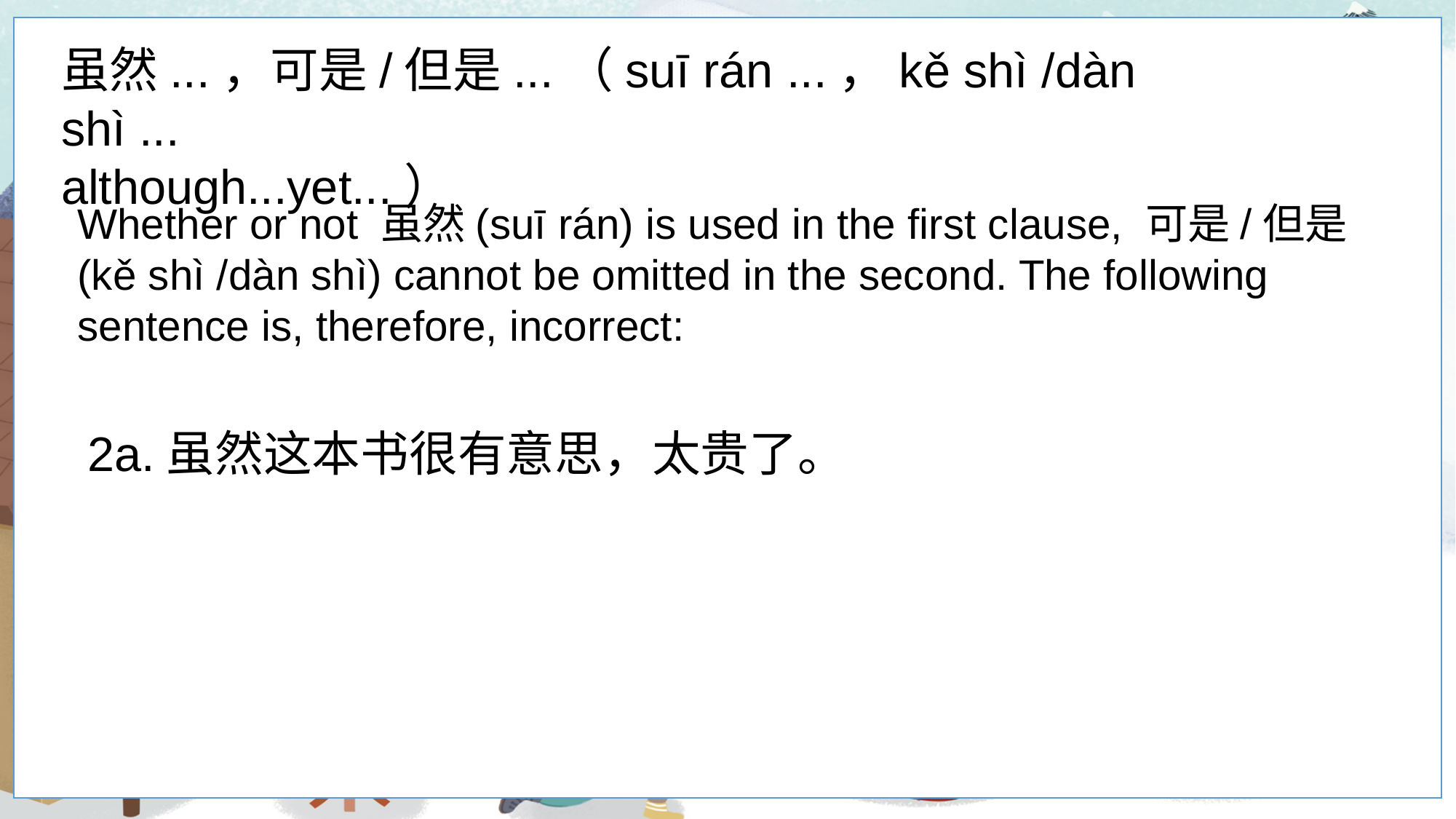

虽然...，可是/但是...（suī rán ...，kě shì /dàn shì ...
although...yet...）
Whether or not 虽然(suī rán) is used in the first clause, 可是/但是(kě shì /dàn shì) cannot be omitted in the second. The following sentence is, therefore, incorrect:
2a.虽然这本书很有意思，太贵了。